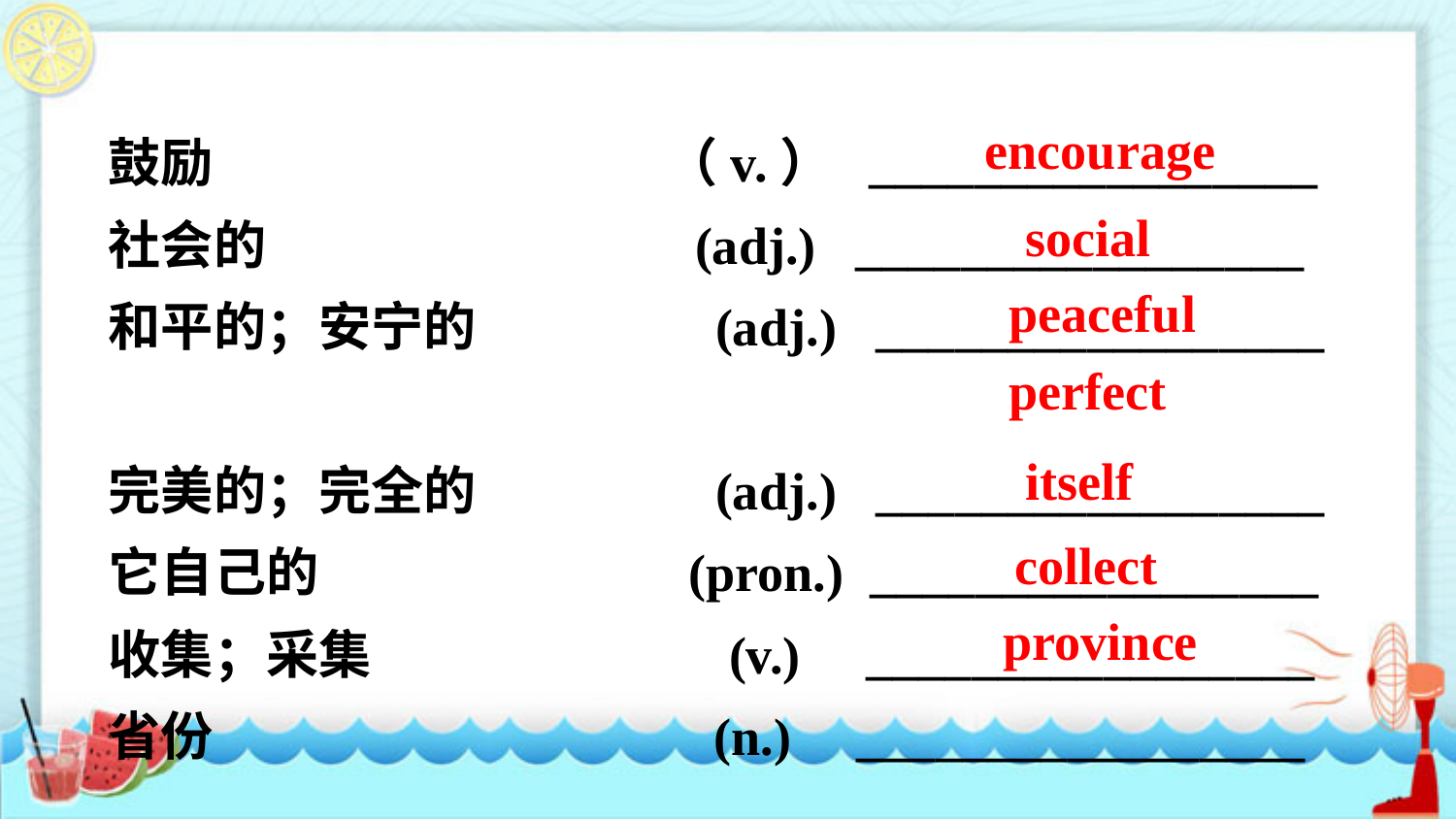

鼓励                                      （v.）  _________________
社会的                                   (adj.)   _________________
和平的；安宁的                   (adj.)   _________________
完美的；完全的                   (adj.)   _________________
它自己的                              (pron.)  _________________
收集；采集                             (v.)     _________________
省份                                         (n.)     _________________
encourage
social
peaceful
perfect
itself
collect
province